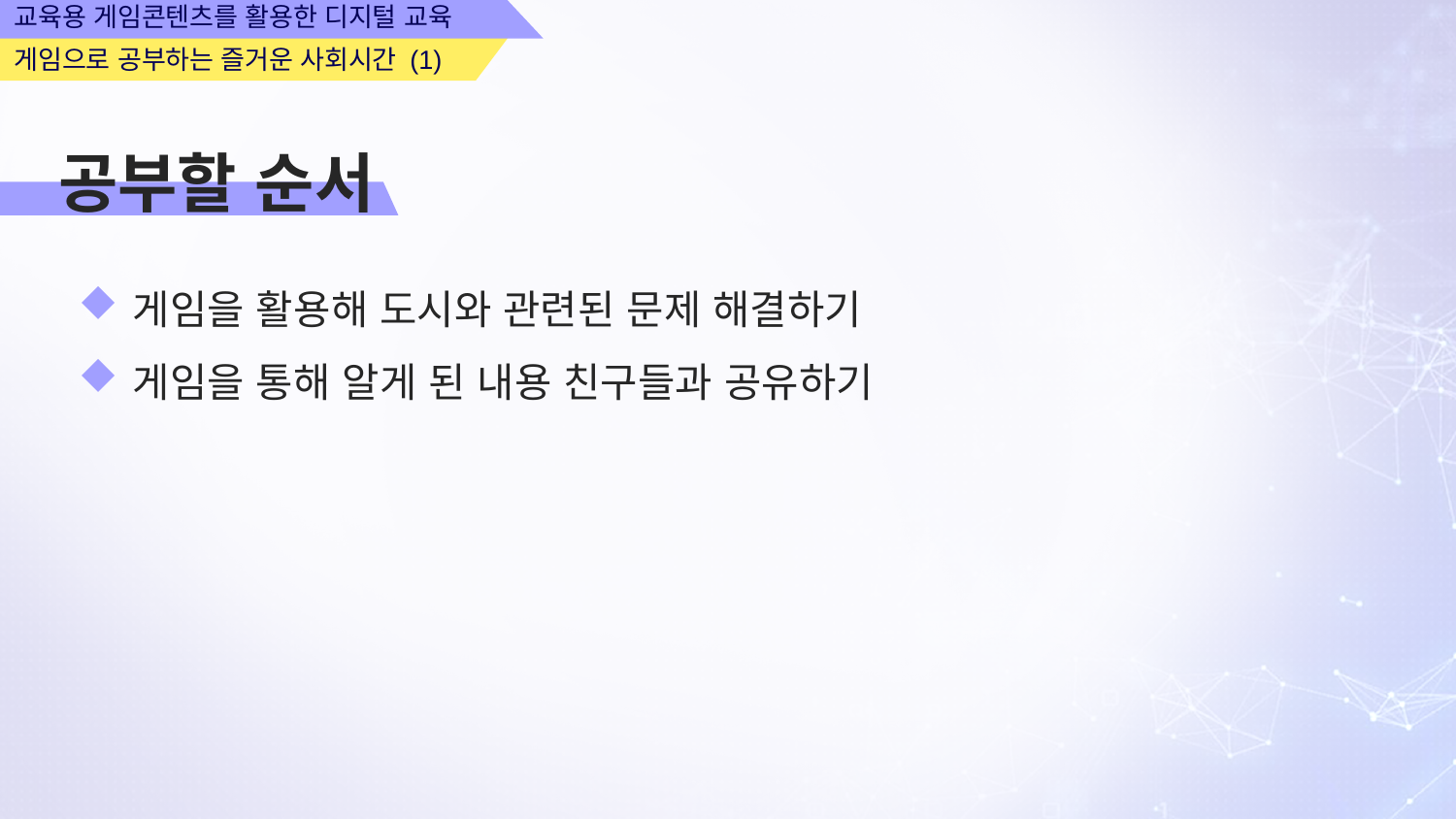

공부할 순서

게임을 활용해 도시와 관련된 문제 해결하기
게임을 통해 알게 된 내용 친구들과 공유하기